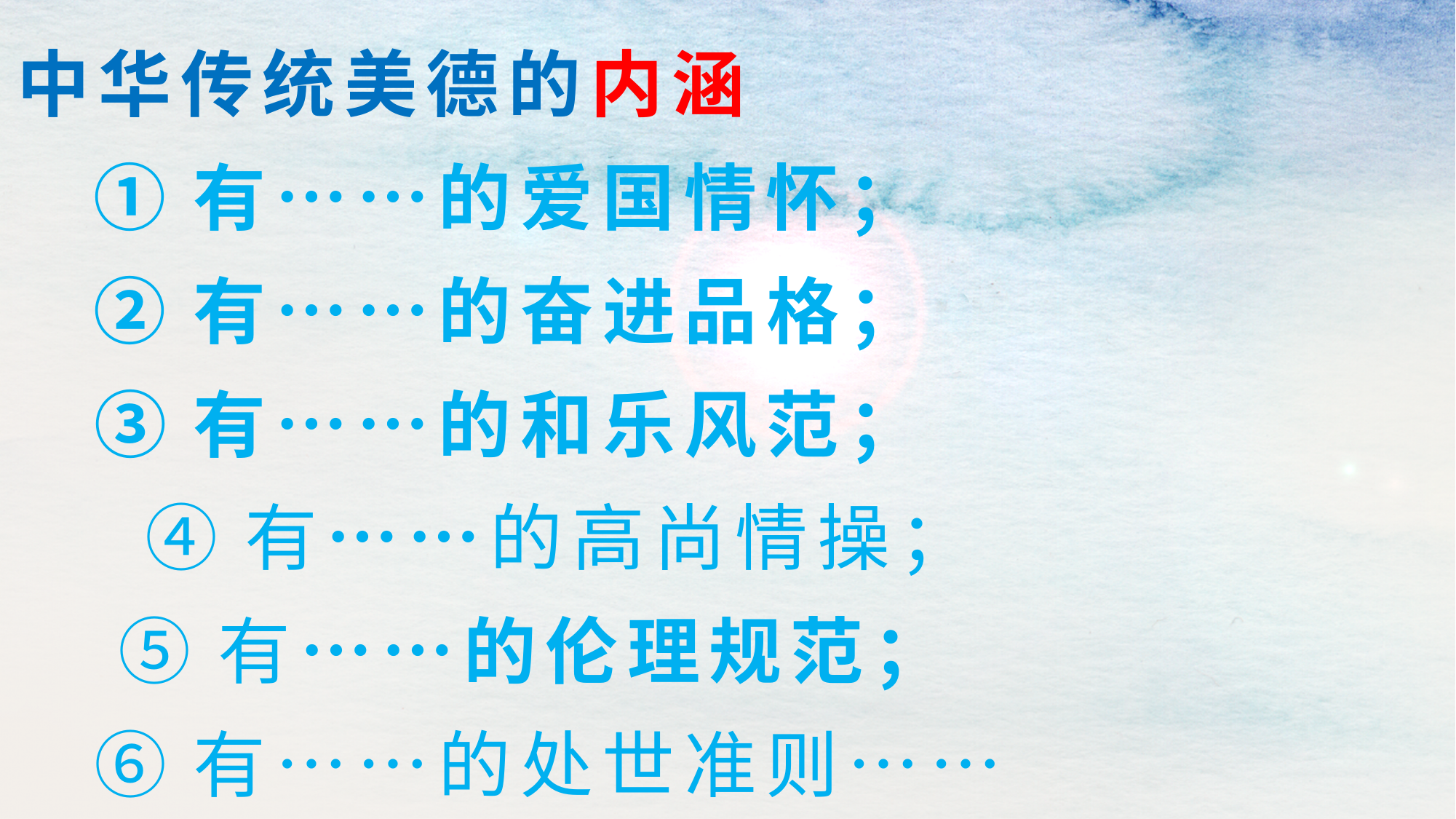

中华传统美德的内涵
   ①有……的爱国情怀；
   ②有……的奋进品格；
   ③有……的和乐风范；
     ④有……的高尚情操；
    ⑤有……的伦理规范；
   ⑥有……的处世准则……